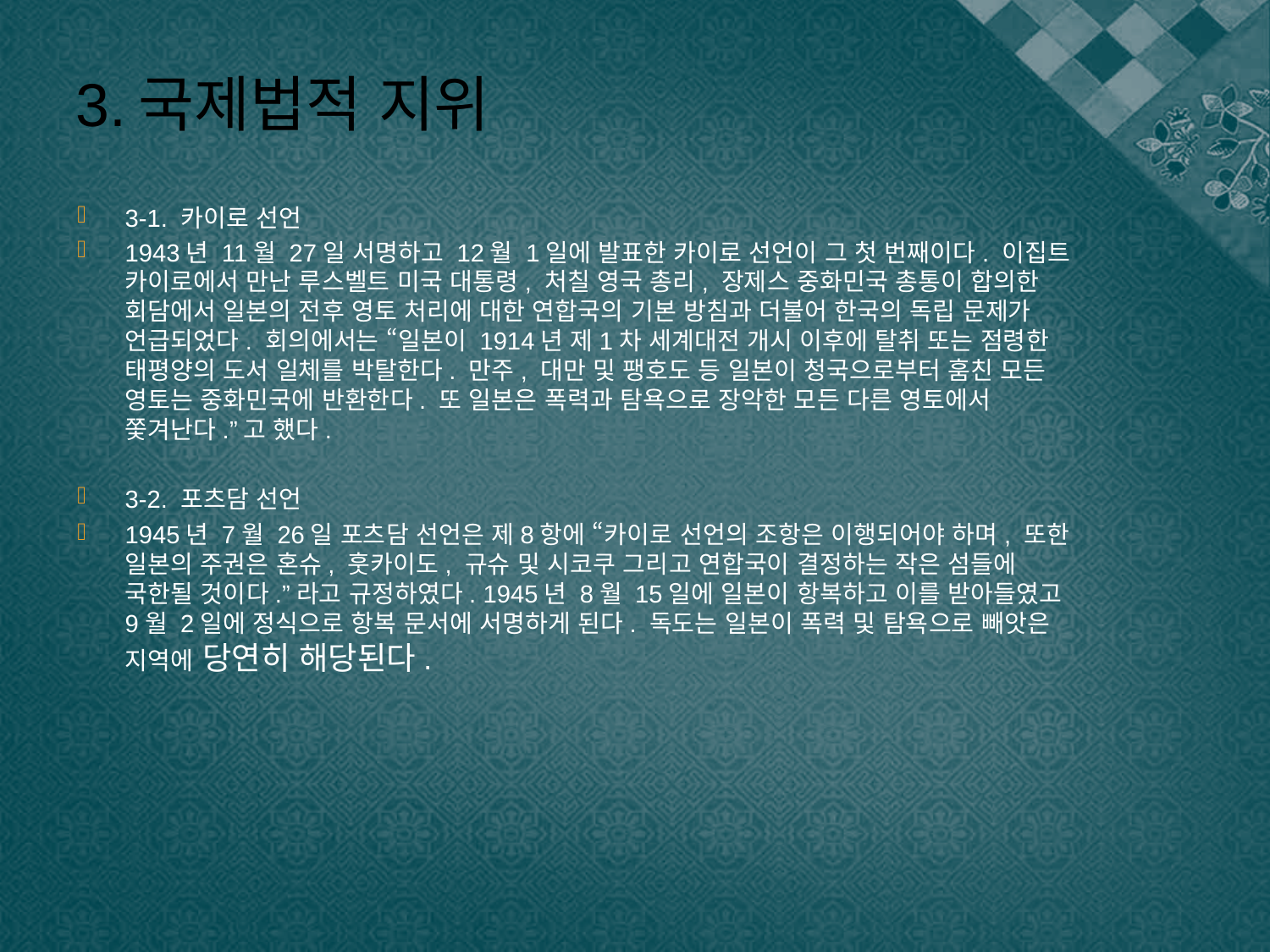

# 3.국제법적 지위
3-1. 카이로 선언
1943년 11월 27일 서명하고 12월 1일에 발표한 카이로 선언이 그 첫 번째이다. 이집트 카이로에서 만난 루스벨트 미국 대통령, 처칠 영국 총리, 장제스 중화민국 총통이 합의한 회담에서 일본의 전후 영토 처리에 대한 연합국의 기본 방침과 더불어 한국의 독립 문제가 언급되었다. 회의에서는 “일본이 1914년 제1차 세계대전 개시 이후에 탈취 또는 점령한 태평양의 도서 일체를 박탈한다. 만주, 대만 및 팽호도 등 일본이 청국으로부터 훔친 모든 영토는 중화민국에 반환한다. 또 일본은 폭력과 탐욕으로 장악한 모든 다른 영토에서 쫓겨난다.”고 했다.

3-2. 포츠담 선언
1945년 7월 26일 포츠담 선언은 제8항에 “카이로 선언의 조항은 이행되어야 하며, 또한 일본의 주권은 혼슈, 훗카이도, 규슈 및 시코쿠 그리고 연합국이 결정하는 작은 섬들에 국한될 것이다.”라고 규정하였다. 1945년 8월 15일에 일본이 항복하고 이를 받아들였고 9월 2일에 정식으로 항복 문서에 서명하게 된다. 독도는 일본이 폭력 및 탐욕으로 빼앗은 지역에 당연히 해당된다.